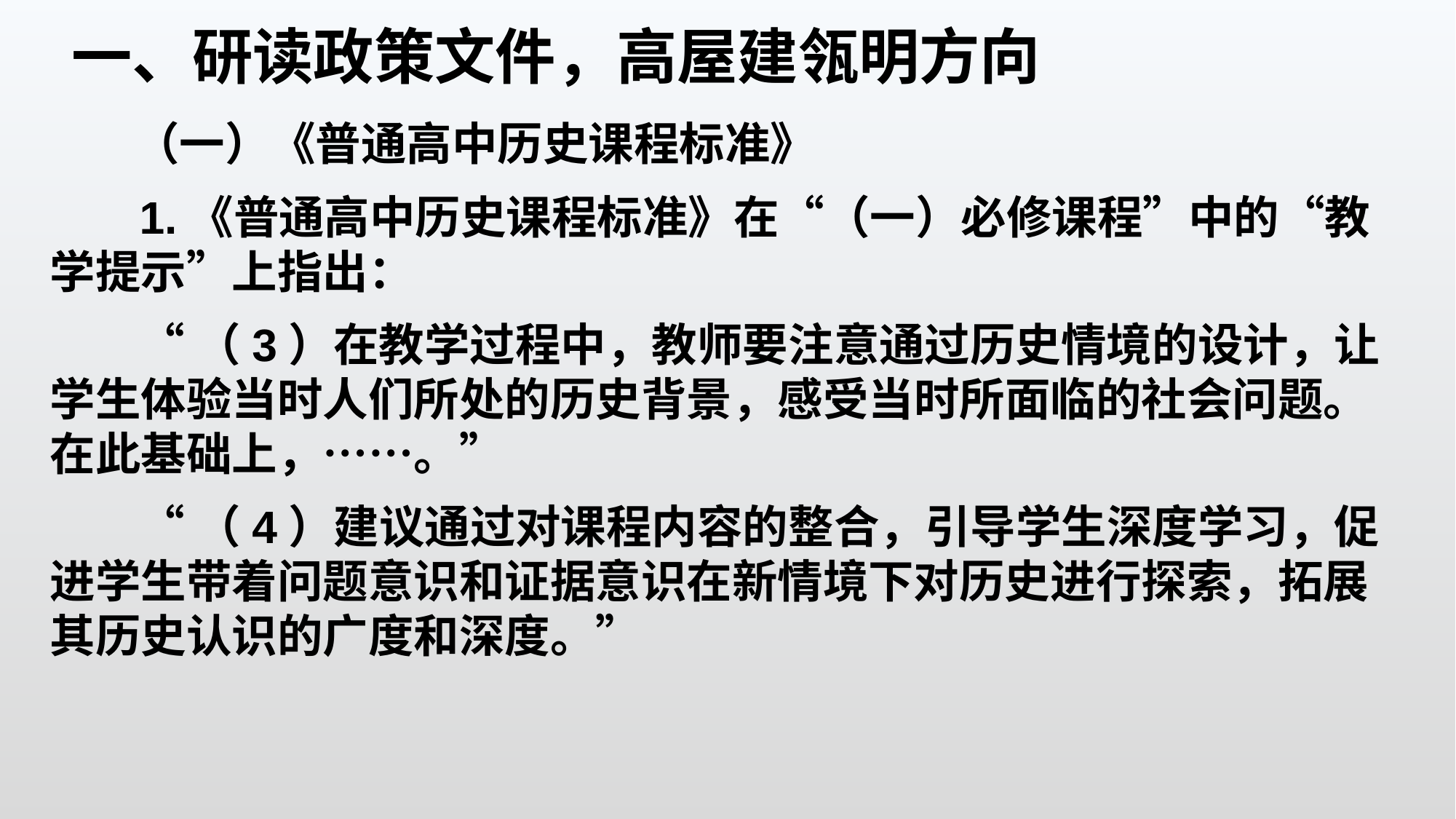

一、研读政策文件，高屋建瓴明方向
（一）《普通高中历史课程标准》
1.《普通高中历史课程标准》在“（一）必修课程”中的“教学提示”上指出：
“（3）在教学过程中，教师要注意通过历史情境的设计，让学生体验当时人们所处的历史背景，感受当时所面临的社会问题。在此基础上，……。”
“（4）建议通过对课程内容的整合，引导学生深度学习，促进学生带着问题意识和证据意识在新情境下对历史进行探索，拓展其历史认识的广度和深度。”